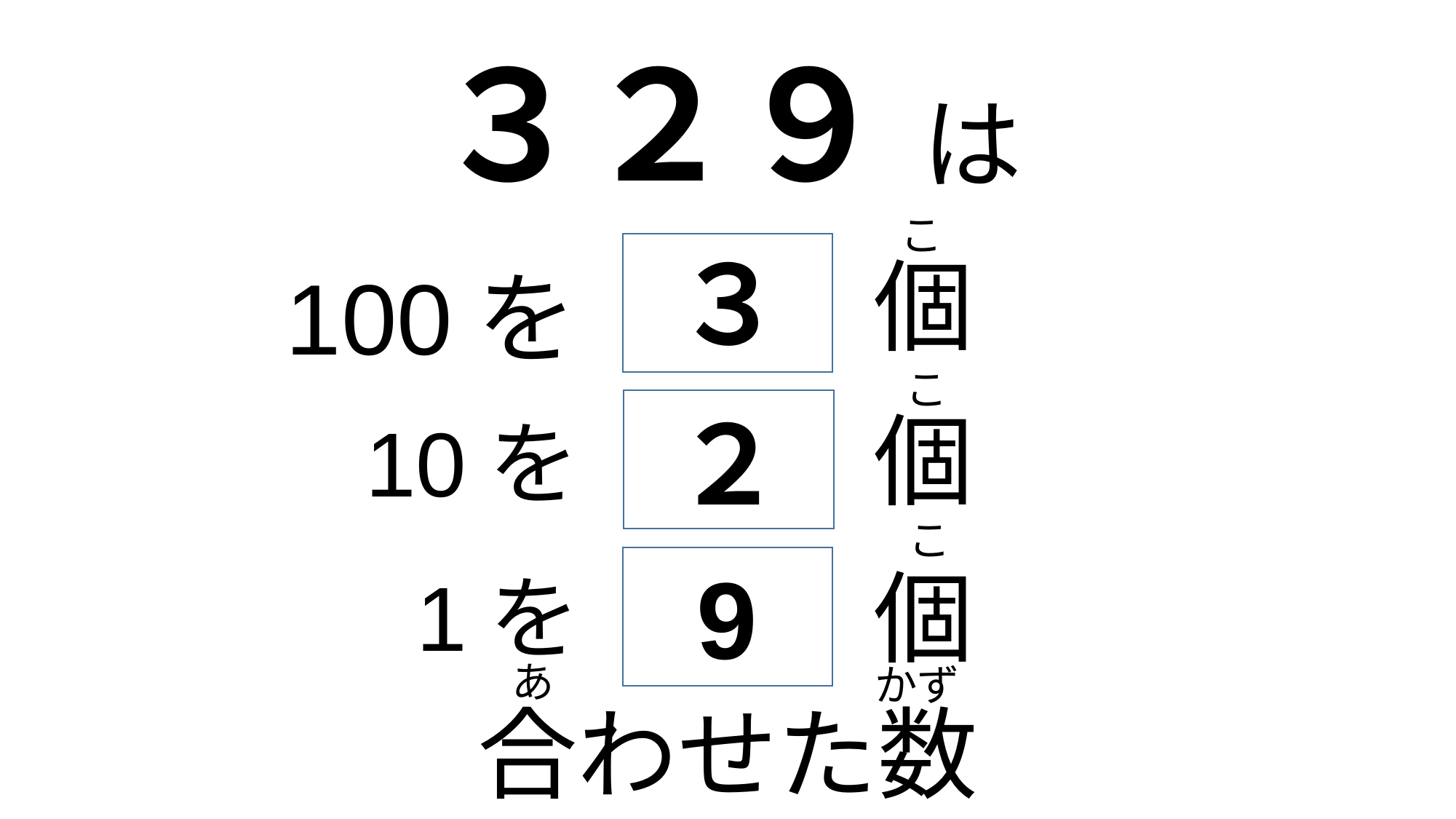

３２９ は
こ
３

個
100を
こ
個

２
10を
こ
個
9
1を

あ
かず
合わせた数